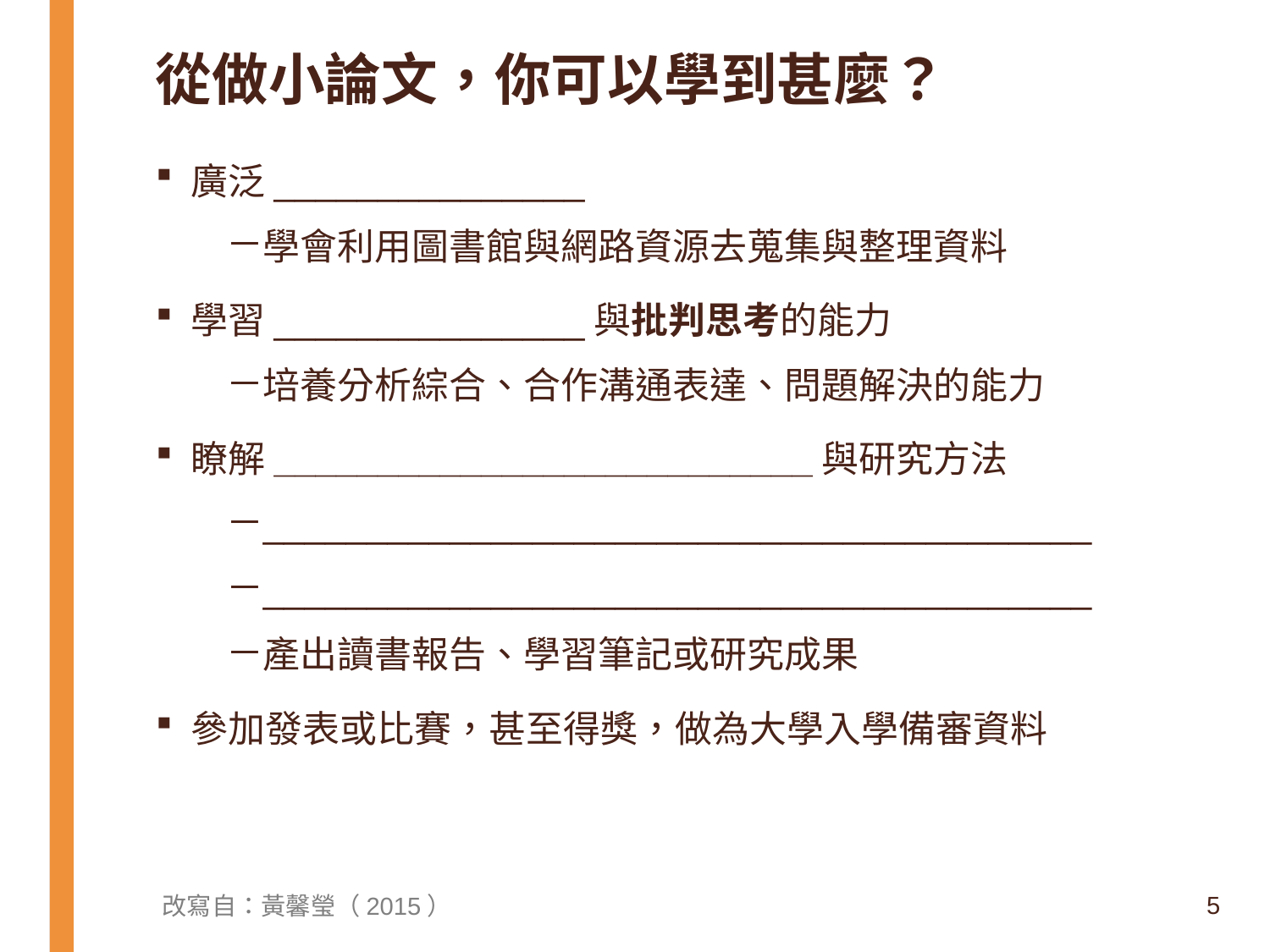

# 從做小論文，你可以學到甚麼？
廣泛_______________
學會利用圖書館與網路資源去蒐集與整理資料
學習_______________與批判思考的能力
培養分析綜合、合作溝通表達、問題解決的能力
瞭解__________________________與研究方法
________________________________________
________________________________________
產出讀書報告、學習筆記或研究成果
參加發表或比賽，甚至得獎，做為大學入學備審資料
5
改寫自：黃馨瑩（2015）